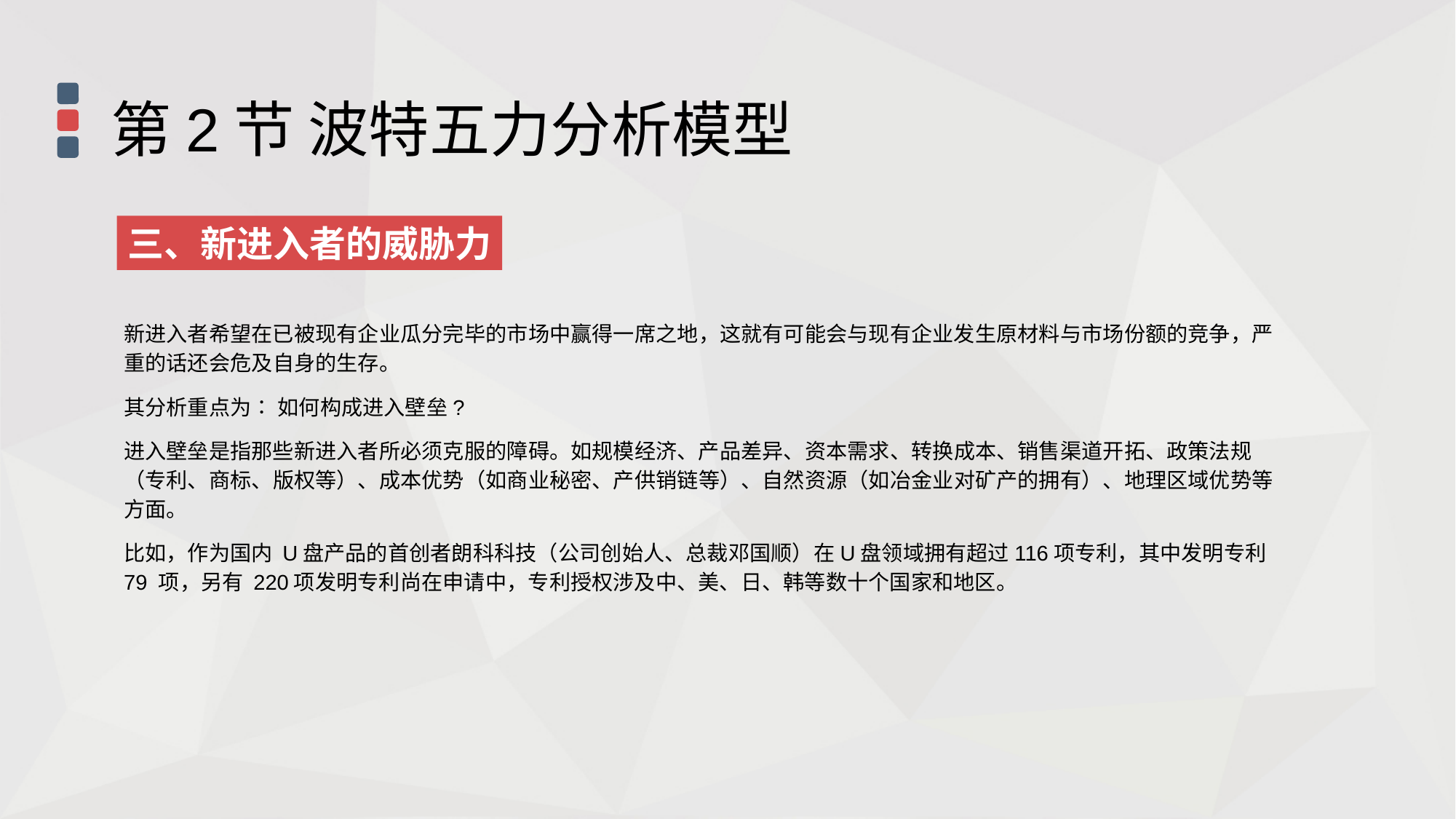

第2节 波特五力分析模型
三、新进入者的威胁力
新进入者希望在已被现有企业瓜分完毕的市场中赢得一席之地，这就有可能会与现有企业发生原材料与市场份额的竞争，严重的话还会危及自身的生存。
其分析重点为∶ 如何构成进入壁垒?
进入壁垒是指那些新进入者所必须克服的障碍。如规模经济、产品差异、资本需求、转换成本、销售渠道开拓、政策法规（专利、商标、版权等）、成本优势（如商业秘密、产供销链等）、自然资源（如冶金业对矿产的拥有）、地理区域优势等方面。
比如，作为国内 U盘产品的首创者朗科科技（公司创始人、总裁邓国顺）在U盘领域拥有超过116项专利，其中发明专利79 项，另有 220项发明专利尚在申请中，专利授权涉及中、美、日、韩等数十个国家和地区。